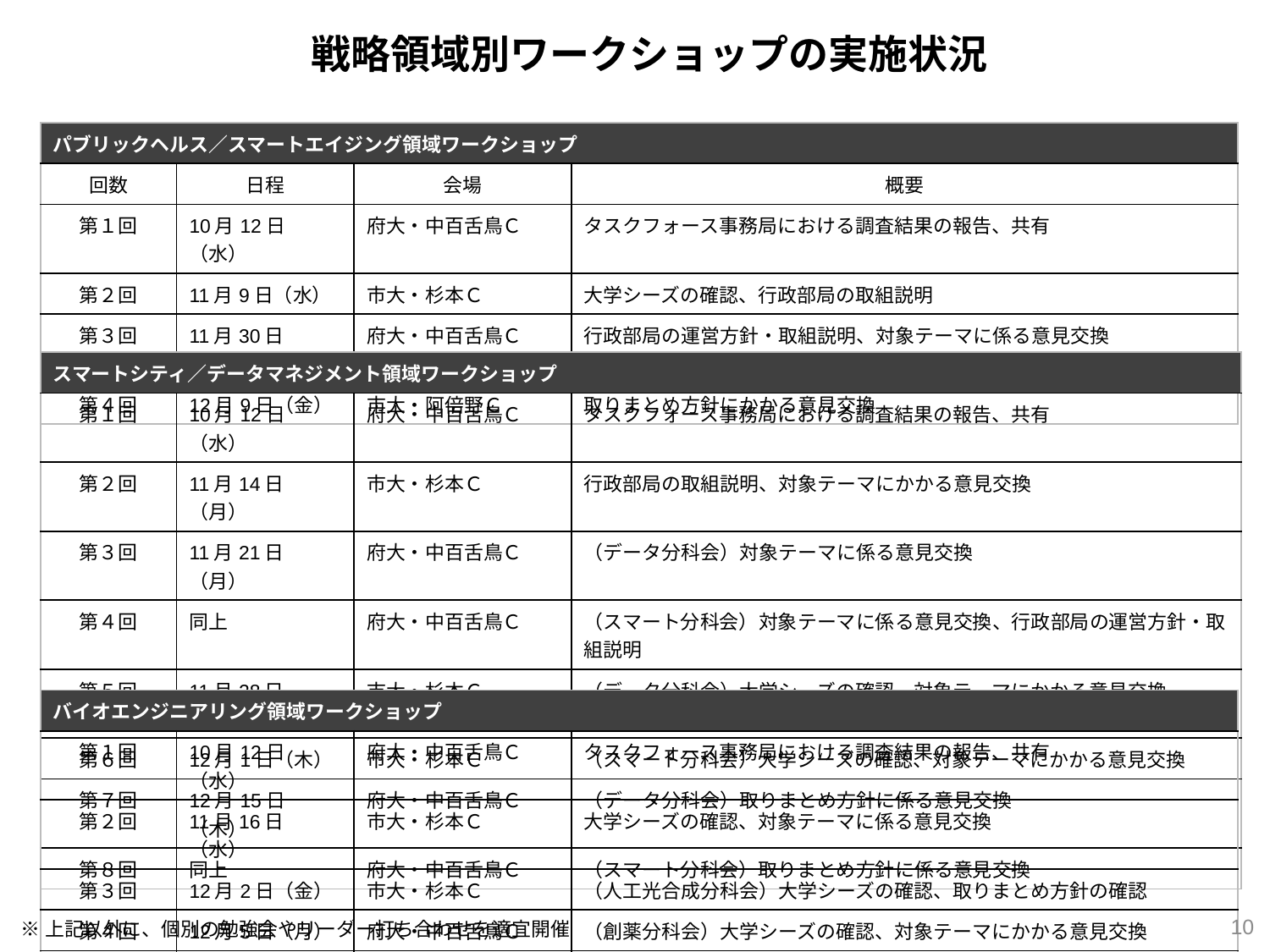

戦略領域別ワークショップの実施状況
| パブリックヘルス／スマートエイジング領域ワークショップ |  |  |  |
| --- | --- | --- | --- |
| 回数 | 日程 | 会場 | 概要 |
| 第１回 | 10月12日（水） | 府大・中百舌鳥Ｃ | タスクフォース事務局における調査結果の報告、共有 |
| 第２回 | 11月9日（水） | 市大・杉本Ｃ | 大学シーズの確認、行政部局の取組説明 |
| 第３回 | 11月30日（水） | 府大・中百舌鳥Ｃ | 行政部局の運営方針・取組説明、対象テーマに係る意見交換 |
| 第４回 | 12月9日（金） | 市大・阿倍野Ｃ | 取りまとめ方針にかかる意見交換 |
| スマートシティ／データマネジメント領域ワークショップ |  |  |  |
| --- | --- | --- | --- |
| 第１回 | 10月12日（水） | 府大・中百舌鳥Ｃ | タスクフォース事務局における調査結果の報告、共有 |
| 第２回 | 11月14日（月） | 市大・杉本Ｃ | 行政部局の取組説明、対象テーマにかかる意見交換 |
| 第３回 | 11月21日（月） | 府大・中百舌鳥Ｃ | （データ分科会）対象テーマに係る意見交換 |
| 第４回 | 同上 | 府大・中百舌鳥Ｃ | （スマート分科会）対象テーマに係る意見交換、行政部局の運営方針・取組説明 |
| 第５回 | 11月28日（月） | 市大・杉本Ｃ | （データ分科会）大学シーズの確認、対象テーマにかかる意見交換 |
| 第６回 | 12月1日（木） | 市大・杉本Ｃ | （スマート分科会）大学シーズの確認、対象テーマにかかる意見交換 |
| 第７回 | 12月15日（木） | 府大・中百舌鳥Ｃ | （データ分科会）取りまとめ方針に係る意見交換 |
| 第８回 | 同上 | 府大・中百舌鳥Ｃ | （スマート分科会）取りまとめ方針に係る意見交換 |
| バイオエンジニアリング領域ワークショップ |  |  |  |
| --- | --- | --- | --- |
| 第１回 | 10月12日（水） | 府大・中百舌鳥Ｃ | タスクフォース事務局における調査結果の報告、共有 |
| 第２回 | 11月16日（水） | 市大・杉本Ｃ | 大学シーズの確認、対象テーマに係る意見交換 |
| 第３回 | 12月2日（金） | 市大・杉本Ｃ | （人工光合成分科会）大学シーズの確認、取りまとめ方針の確認 |
| 第４回 | 12月5日（月） | 府大・中百舌鳥Ｃ | （創薬分科会）大学シーズの確認、対象テーマにかかる意見交換 |
| 第5回 | 12月21日（水） | 府大・中百舌鳥Ｃ | 取りまとめ方針に係る意見交換 |
10
※上記以外に、個別の勉強会やリーダー打ち合わせを適宜開催